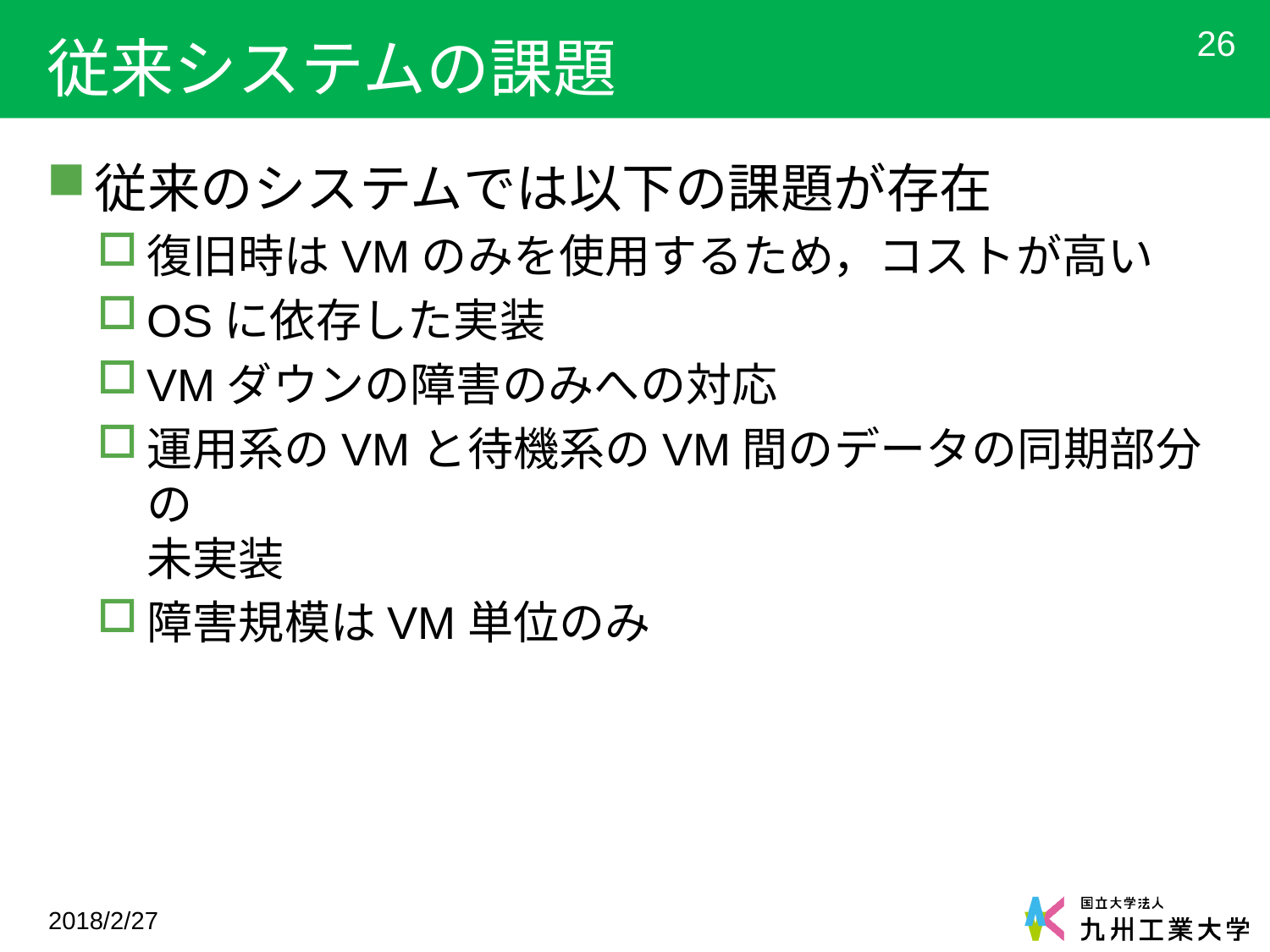

# 従来システムの課題
26
従来のシステムでは以下の課題が存在
復旧時はVMのみを使用するため，コストが高い
OSに依存した実装
VMダウンの障害のみへの対応
運用系のVMと待機系のVM間のデータの同期部分の
未実装
障害規模はVM単位のみ
2018/2/27